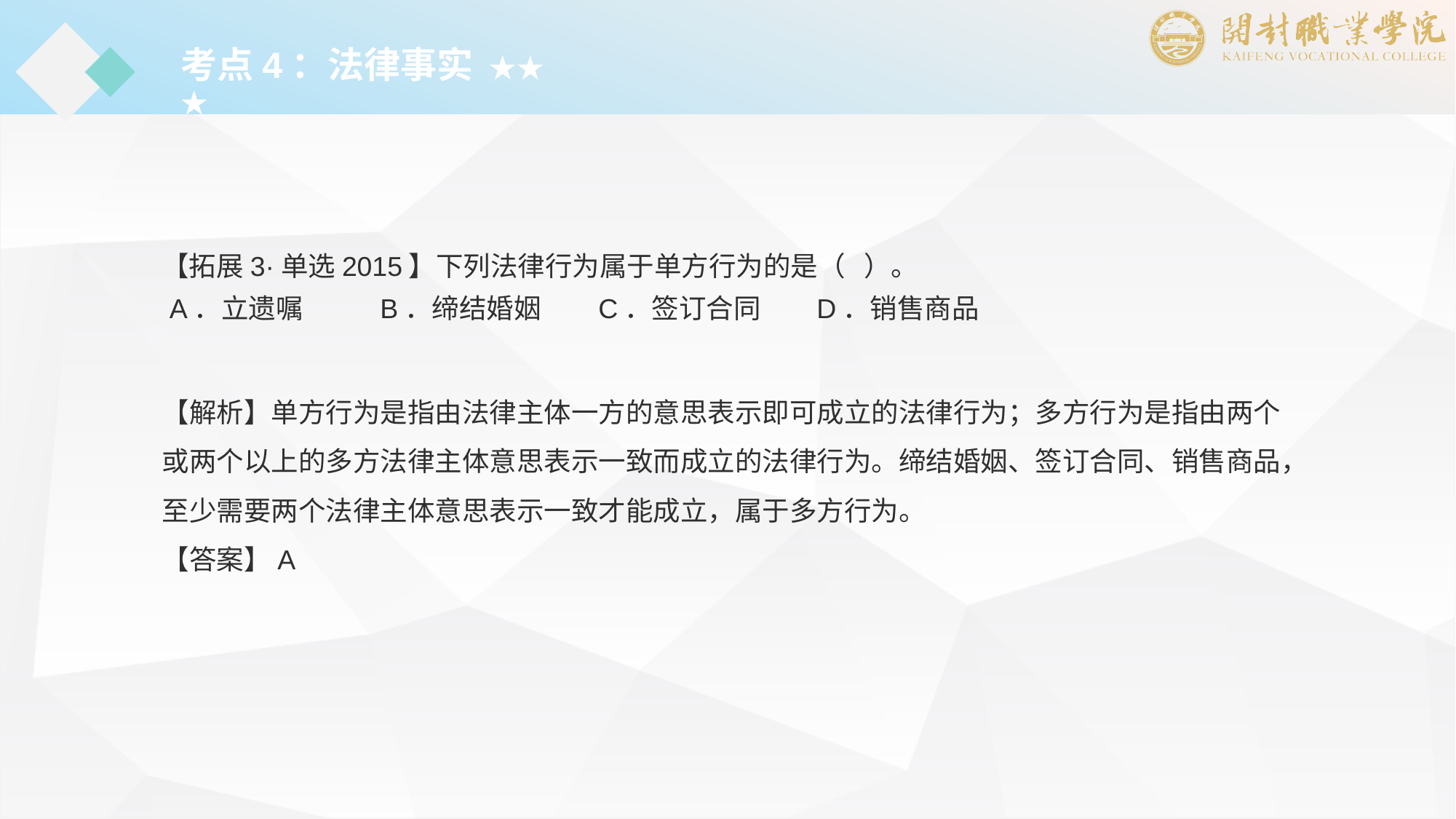

考点4：法律事实  ★★★
【拓展3·单选2015】下列法律行为属于单方行为的是（   ）。
 A．立遗嘱	B．缔结婚姻	C．签订合同	D．销售商品
【解析】单方行为是指由法律主体一方的意思表示即可成立的法律行为；多方行为是指由两个或两个以上的多方法律主体意思表示一致而成立的法律行为。缔结婚姻、签订合同、销售商品，至少需要两个法律主体意思表示一致才能成立，属于多方行为。
【答案】A